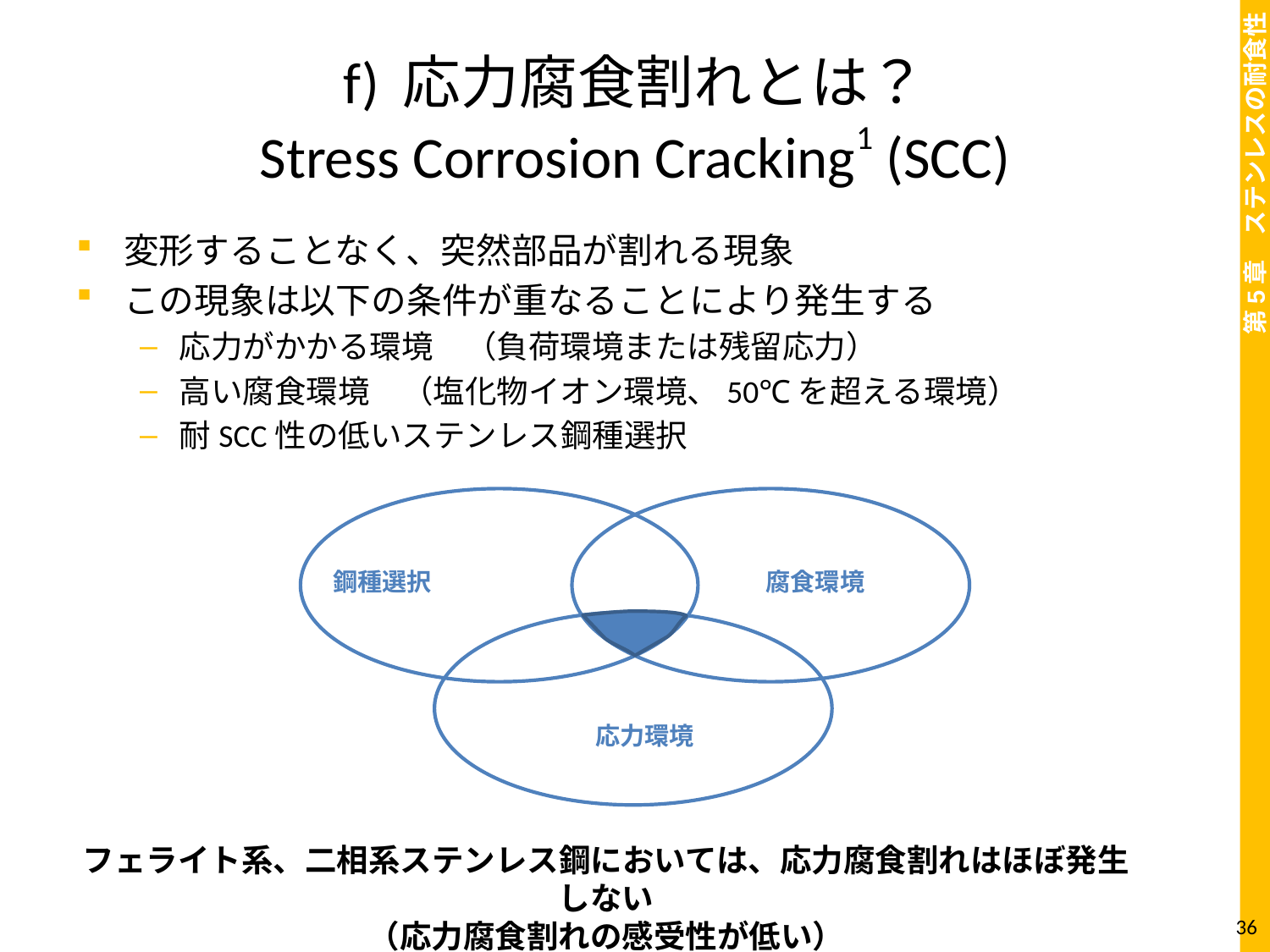

# f) 応力腐食割れとは？ Stress Corrosion Cracking1 (SCC)
変形することなく、突然部品が割れる現象
この現象は以下の条件が重なることにより発生する
応力がかかる環境　（負荷環境または残留応力）
高い腐食環境　（塩化物イオン環境、50℃を超える環境）
耐SCC性の低いステンレス鋼種選択

鋼種選択
腐食環境

応力環境

フェライト系、二相系ステンレス鋼においては、応力腐食割れはほぼ発生しない
（応力腐食割れの感受性が低い）
36